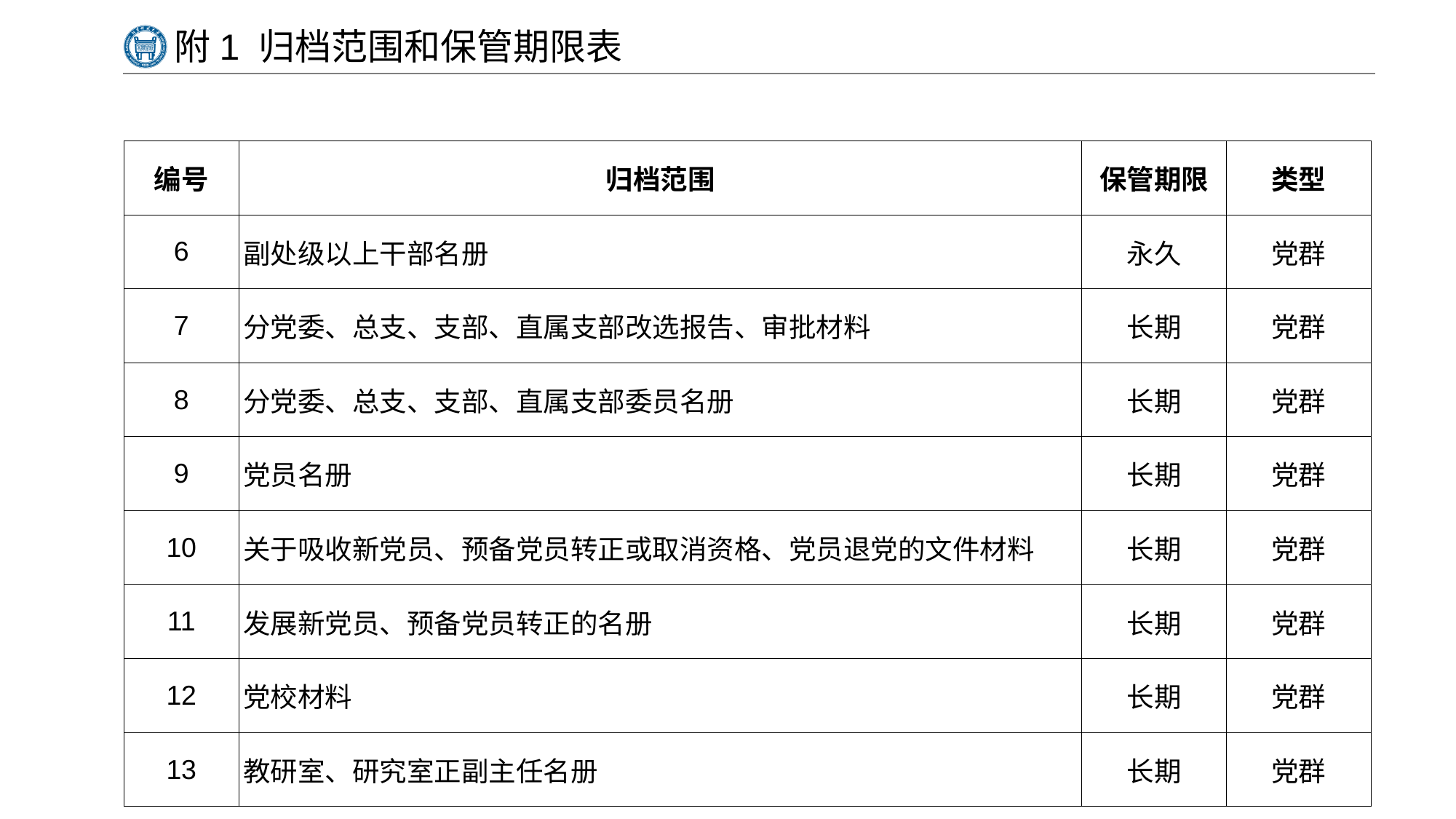

# 附1 归档范围和保管期限表
| 编号 | 归档范围 | 保管期限 | 类型 |
| --- | --- | --- | --- |
| 6 | 副处级以上干部名册 | 永久 | 党群 |
| 7 | 分党委、总支、支部、直属支部改选报告、审批材料 | 长期 | 党群 |
| 8 | 分党委、总支、支部、直属支部委员名册 | 长期 | 党群 |
| 9 | 党员名册 | 长期 | 党群 |
| 10 | 关于吸收新党员、预备党员转正或取消资格、党员退党的文件材料 | 长期 | 党群 |
| 11 | 发展新党员、预备党员转正的名册 | 长期 | 党群 |
| 12 | 党校材料 | 长期 | 党群 |
| 13 | 教研室、研究室正副主任名册 | 长期 | 党群 |